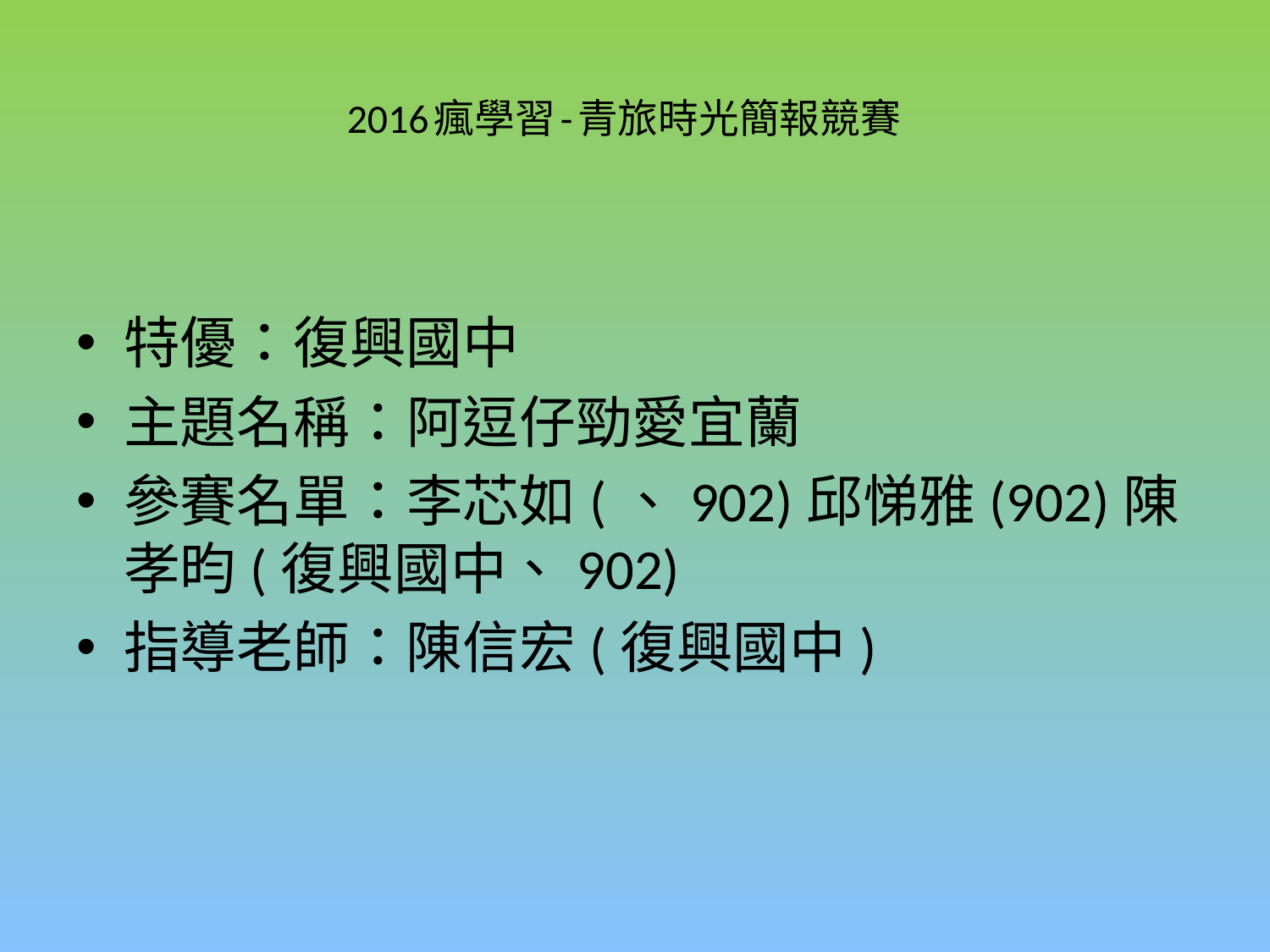

# 2016瘋學習-青旅時光簡報競賽

特優：復興國中
主題名稱：阿逗仔勁愛宜蘭
參賽名單：李芯如(、902)邱悌雅(902)陳孝昀(復興國中、902)
指導老師：陳信宏(復興國中)